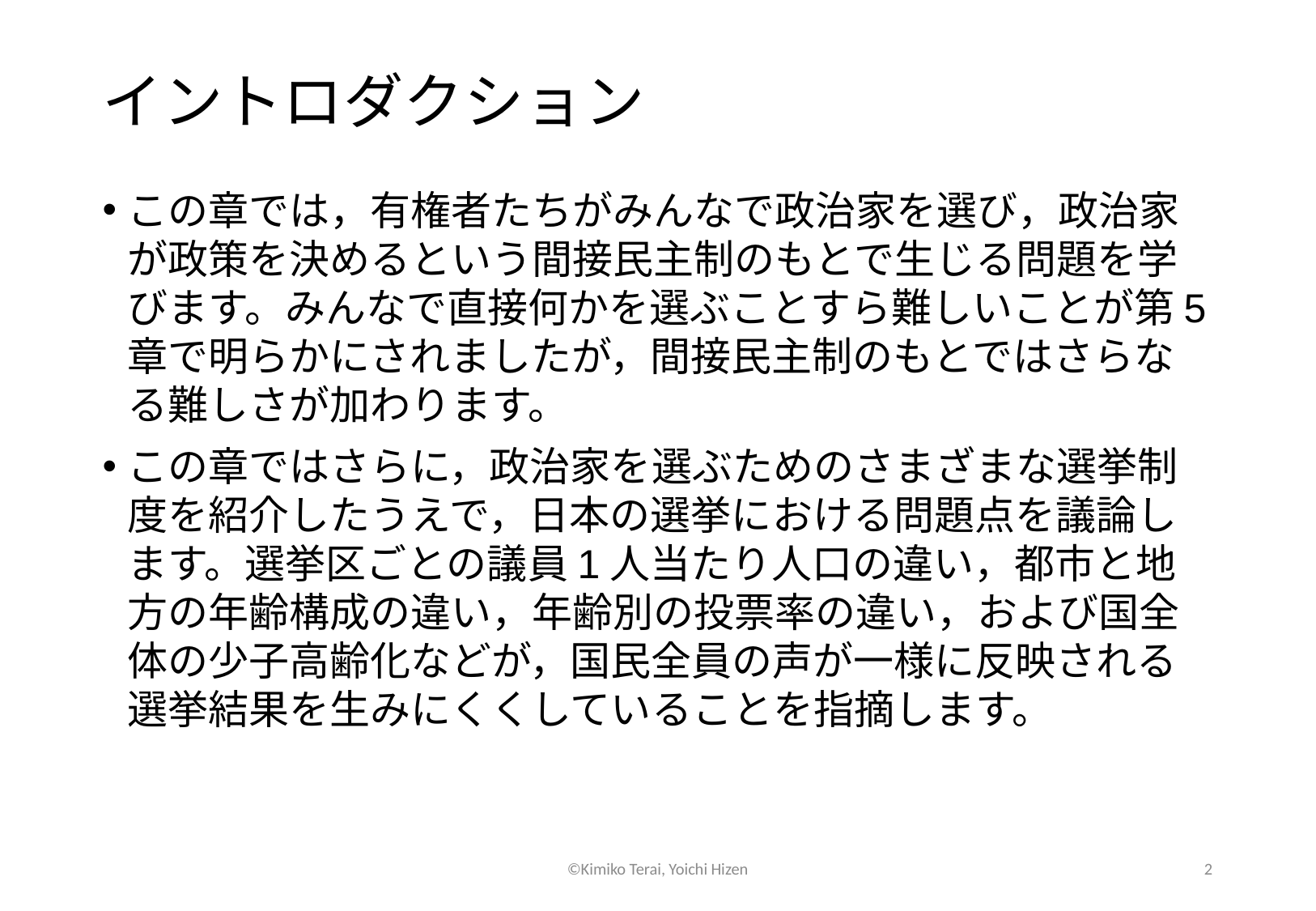

# イントロダクション
この章では，有権者たちがみんなで政治家を選び，政治家が政策を決めるという間接民主制のもとで生じる問題を学びます。みんなで直接何かを選ぶことすら難しいことが第5章で明らかにされましたが，間接民主制のもとではさらなる難しさが加わります。
この章ではさらに，政治家を選ぶためのさまざまな選挙制度を紹介したうえで，日本の選挙における問題点を議論します。選挙区ごとの議員1人当たり人口の違い，都市と地方の年齢構成の違い，年齢別の投票率の違い，および国全体の少子高齢化などが，国民全員の声が一様に反映される選挙結果を生みにくくしていることを指摘します。
©Kimiko Terai, Yoichi Hizen
2